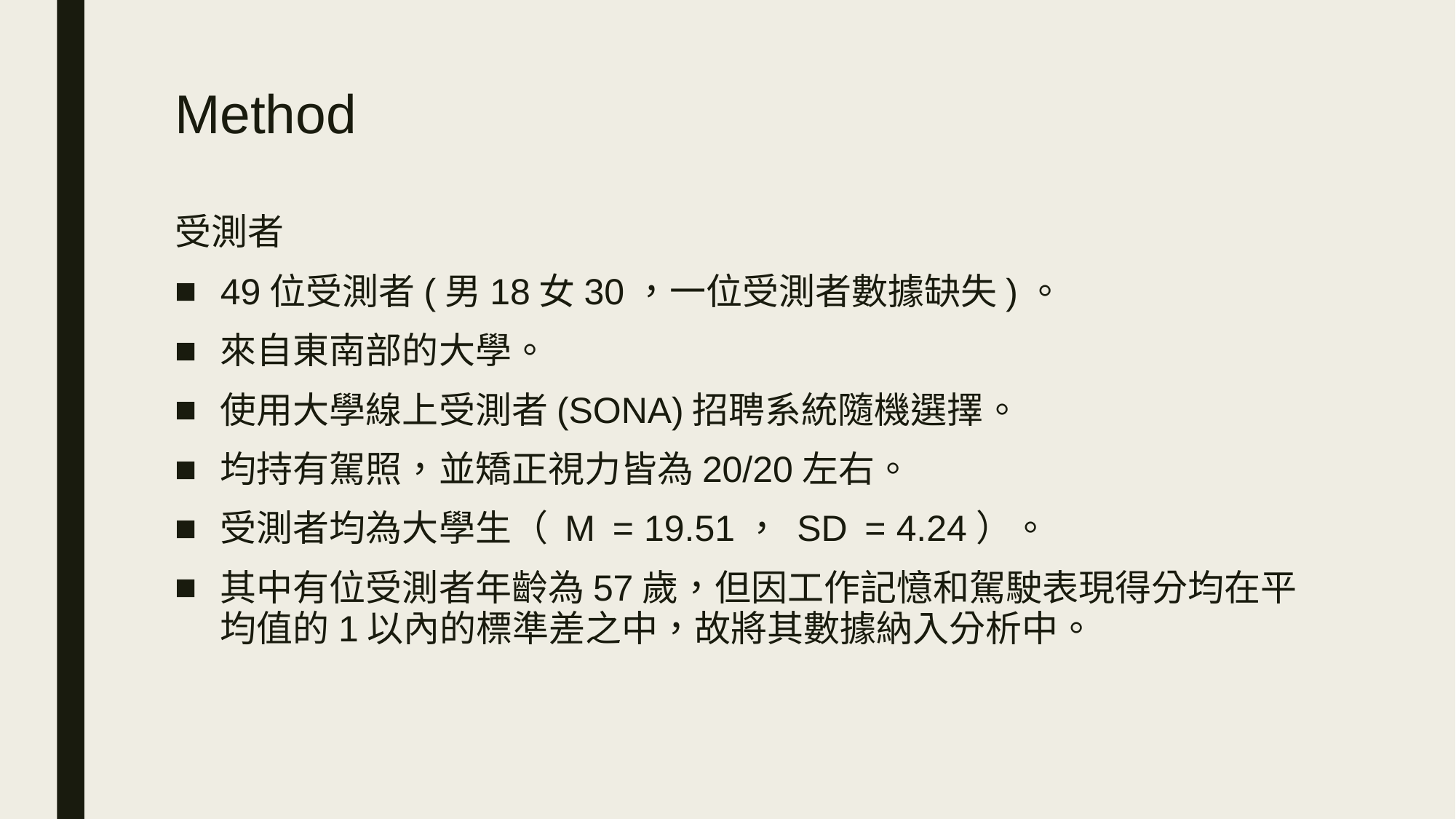

# Method
受測者
49位受測者(男18女30，一位受測者數據缺失)。
來自東南部的大學。
使用大學線上受測者(SONA)招聘系統隨機選擇。
均持有駕照，並矯正視力皆為20/20左右。
受測者均為大學生（ M  = 19.51， SD  = 4.24）。
其中有位受測者年齡為57歲，但因工作記憶和駕駛表現得分均在平均值的1以內的標準差之中，故將其數據納入分析中。